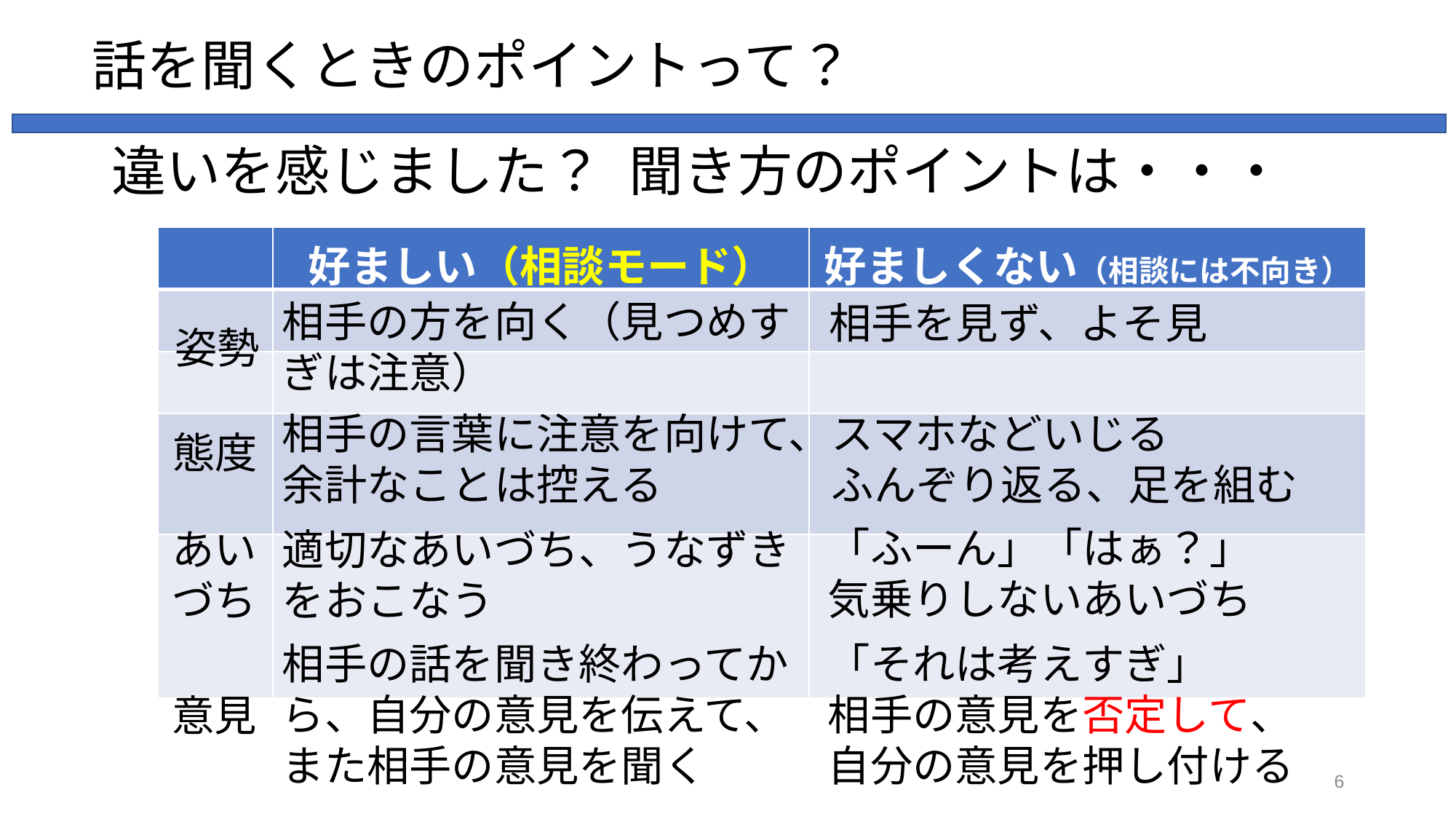

話を聞くときのポイントって？

違いを感じました？
聞き方のポイントは・・・
|  | 好ましい（相談モード） | 好ましくない（相談には不向き） |
| --- | --- | --- |
|  |  |  |
|  |  |  |
|  |  |  |
|  |  |  |
相手の方を向く（見つめすぎは注意）
相手を見ず、よそ見
姿勢
相手の言葉に注意を向けて、
余計なことは控える
スマホなどいじる
ふんぞり返る、足を組む
態度
「ふーん」「はぁ？」
気乗りしないあいづち
あい
づち
適切なあいづち、うなずき
をおこなう
相手の話を聞き終わってか
ら、自分の意見を伝えて、
また相手の意見を聞く
「それは考えすぎ」
相手の意見を否定して、
自分の意見を押し付ける
意見
6